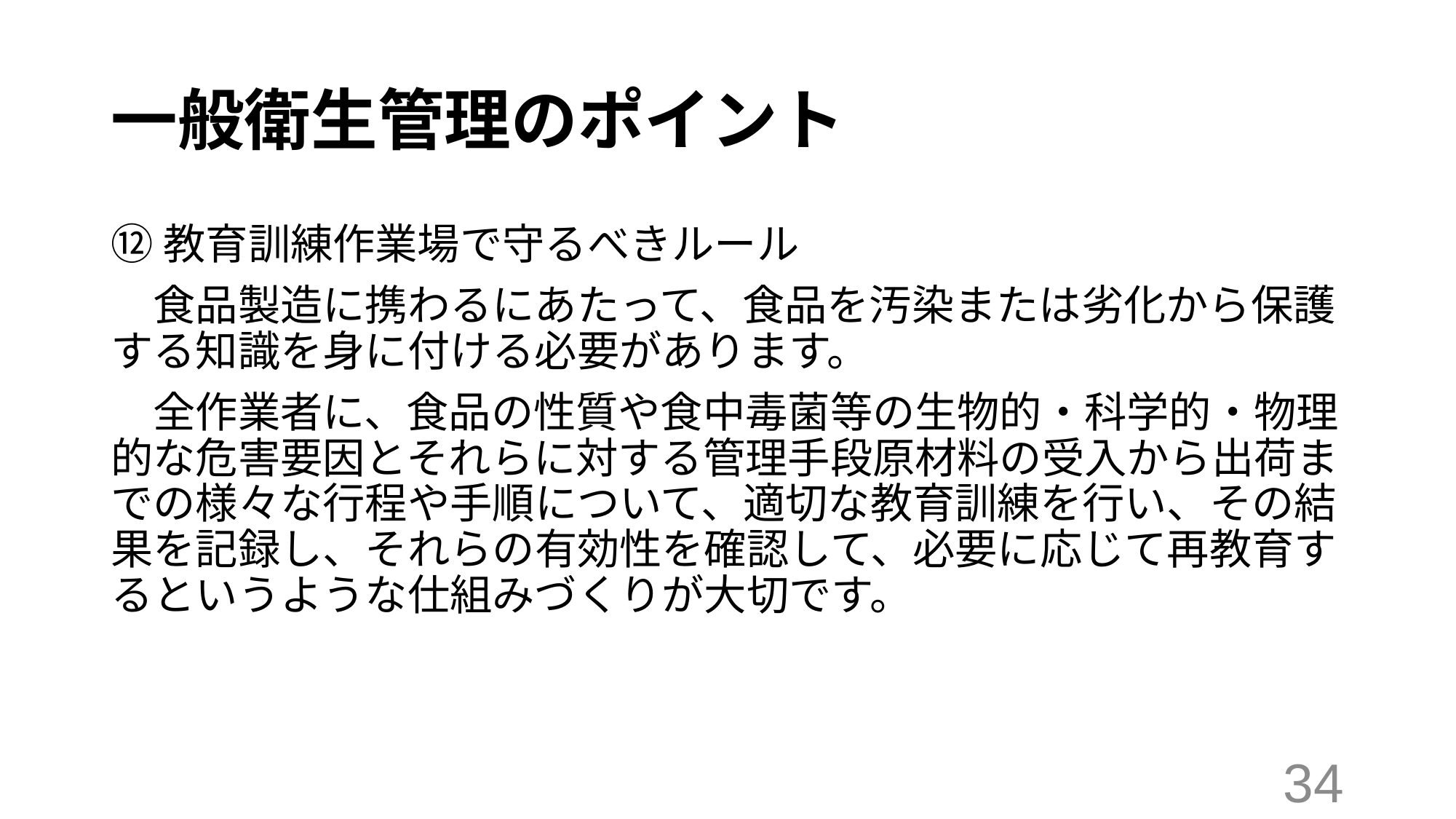

# 一般衛生管理のポイント
⑫教育訓練作業場で守るべきルール
　食品製造に携わるにあたって、食品を汚染または劣化から保護する知識を身に付ける必要があります。
　全作業者に、食品の性質や食中毒菌等の生物的・科学的・物理的な危害要因とそれらに対する管理手段原材料の受入から出荷までの様々な行程や手順について、適切な教育訓練を行い、その結果を記録し、それらの有効性を確認して、必要に応じて再教育するというような仕組みづくりが大切です。
34